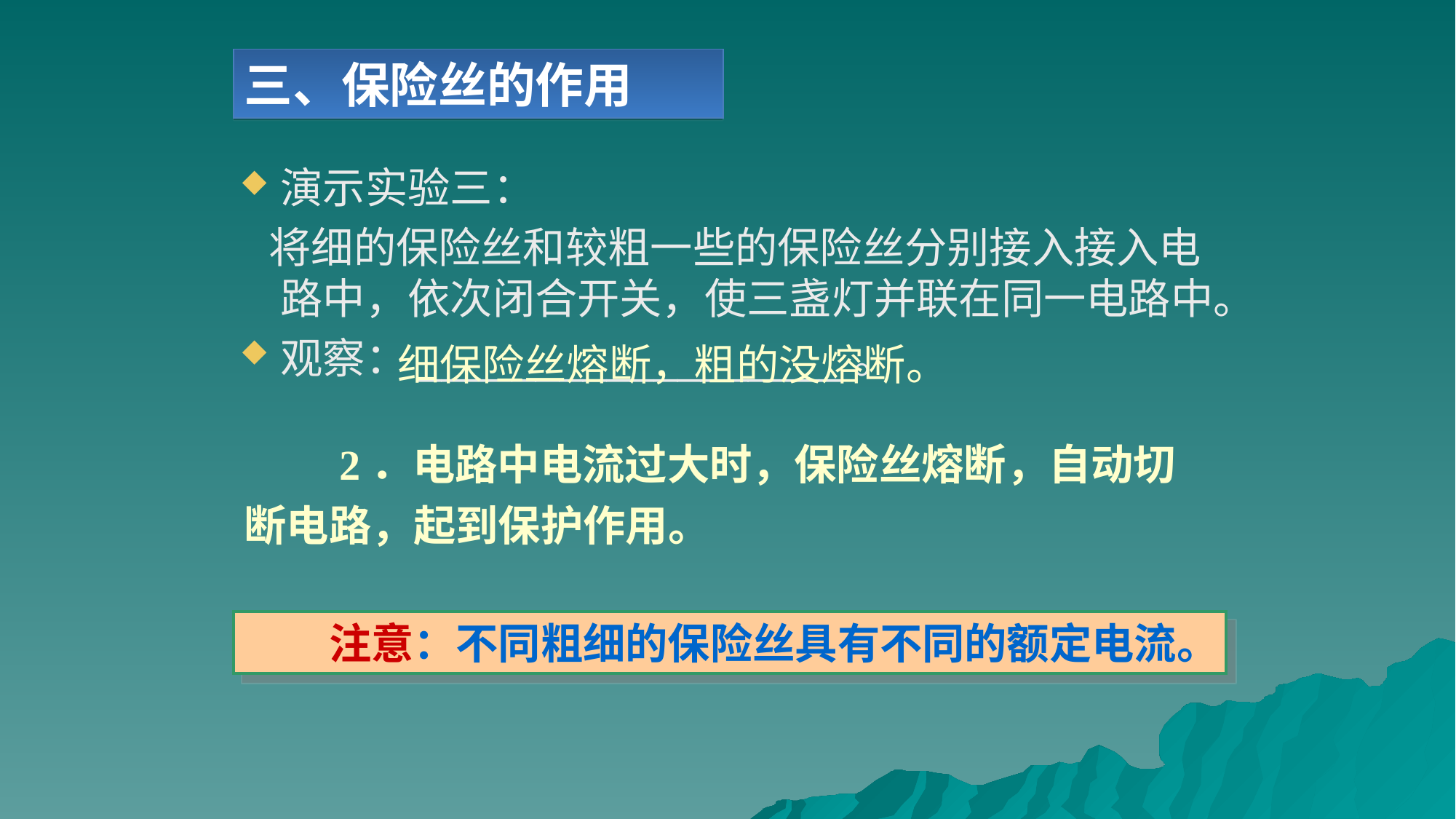

三、保险丝的作用
演示实验三：
  将细的保险丝和较粗一些的保险丝分别接入接入电路中，依次闭合开关，使三盏灯并联在同一电路中。
观察：__________________。
细保险丝熔断，粗的没熔断。
　　2．电路中电流过大时，保险丝熔断，自动切断电路，起到保护作用。
　　注意：不同粗细的保险丝具有不同的额定电流。